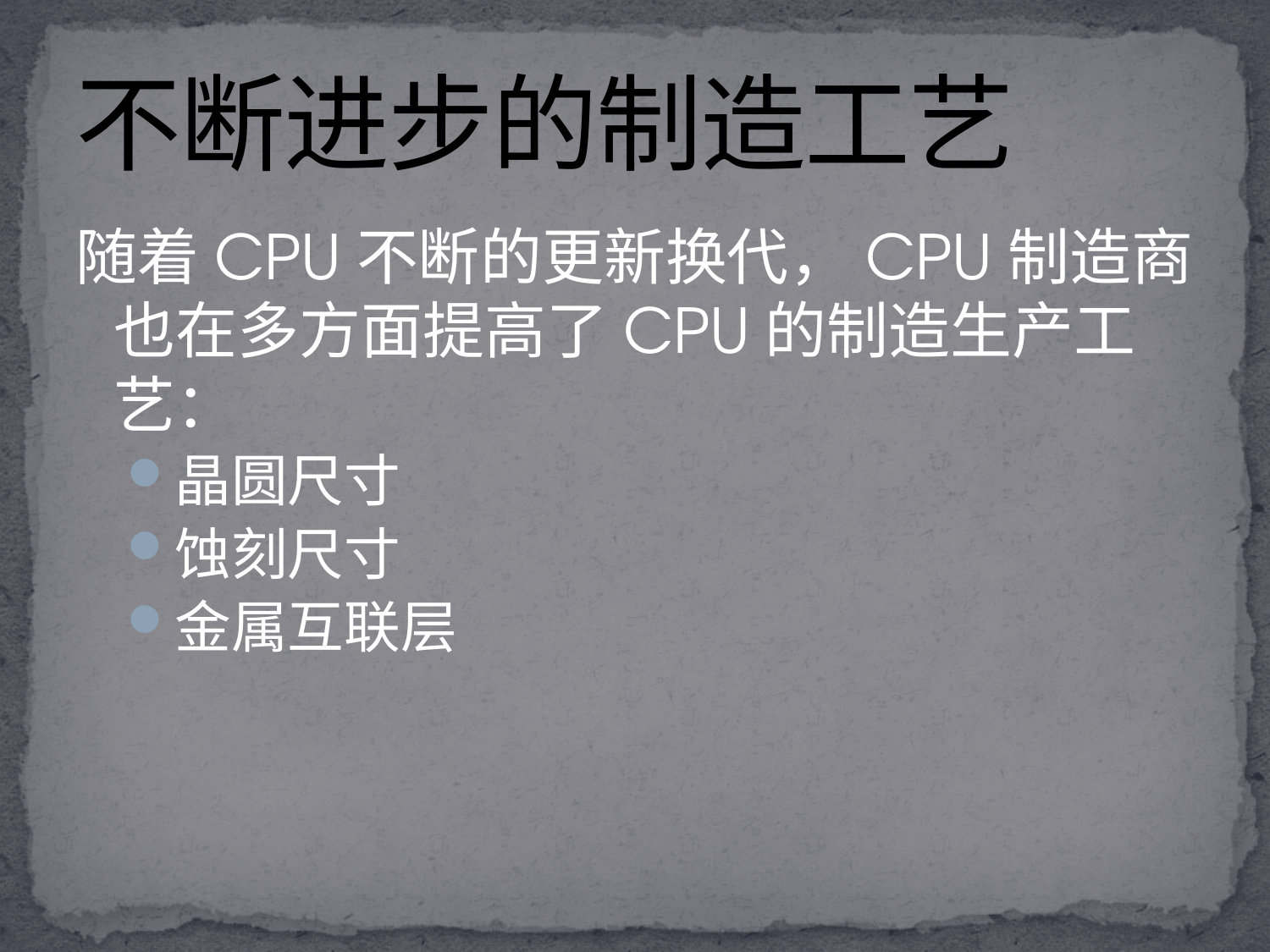

# 不断进步的制造工艺
随着CPU不断的更新换代，CPU制造商也在多方面提高了CPU的制造生产工艺：
晶圆尺寸
蚀刻尺寸
金属互联层